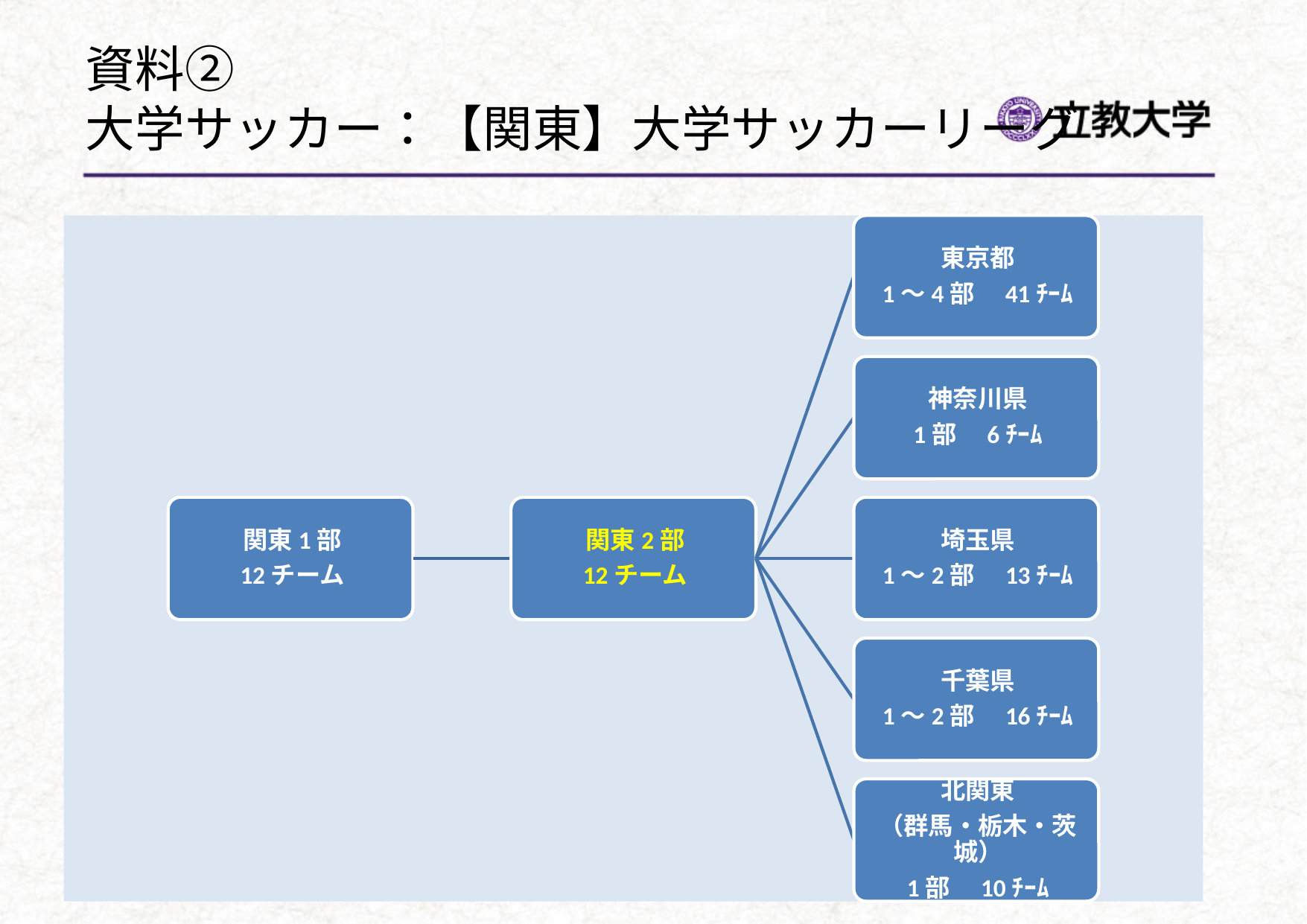

# 資料② 大学サッカー：【関東】大学サッカーリーグ
関東1部
12チーム

関東2部
12チーム

東京都
1～4部　41ﾁｰﾑ

神奈川県
1部　6ﾁｰﾑ

埼玉県
1～2部　13ﾁｰﾑ

千葉県
1～2部　16ﾁｰﾑ

北関東
（群馬・栃木・茨城）
1部　10ﾁｰﾑ